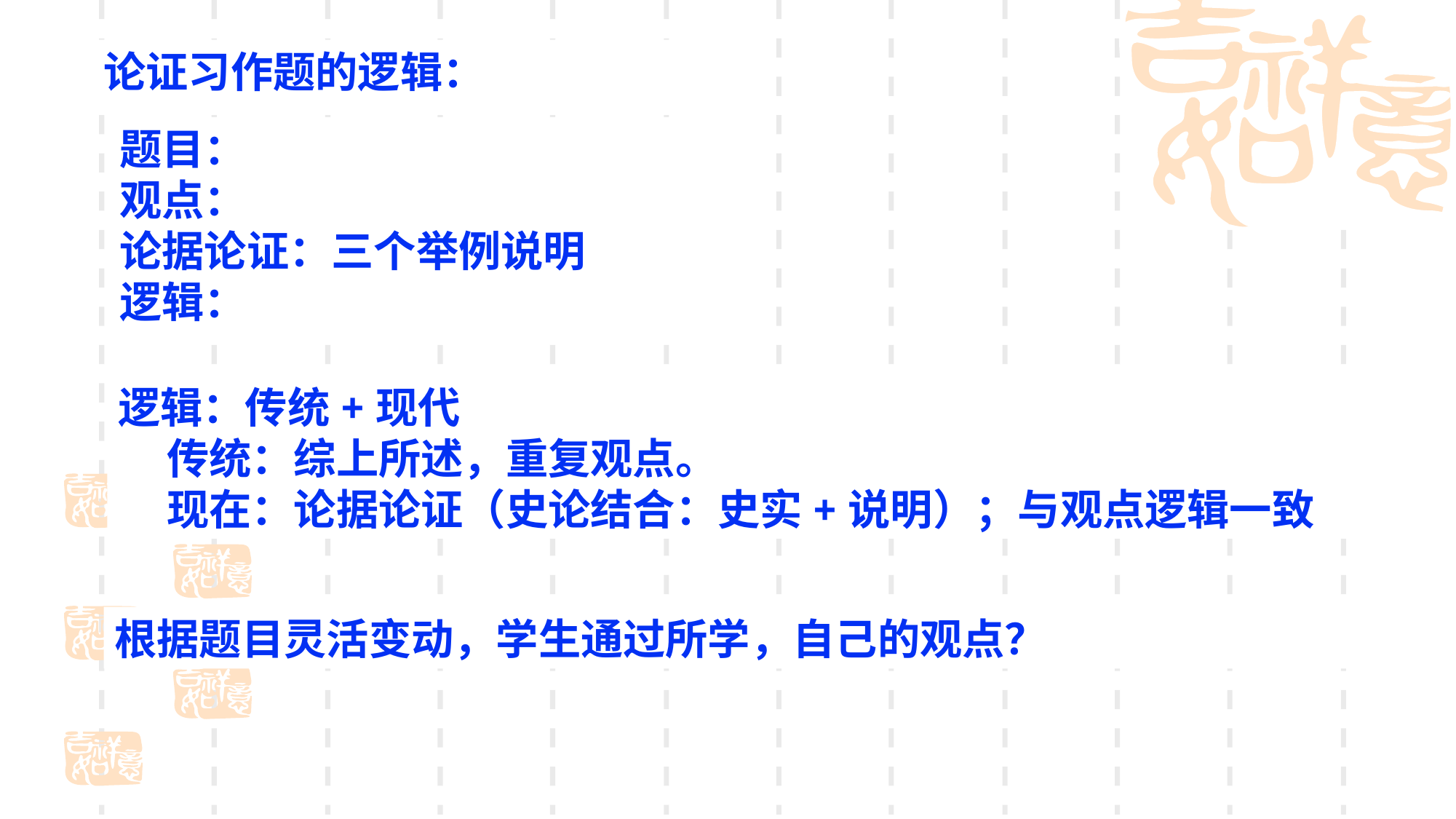

论证习作题的逻辑：
题目：
观点：
论据论证：三个举例说明
逻辑：
逻辑：传统+现代
    传统：综上所述，重复观点。
    现在：论据论证（史论结合：史实+说明）；与观点逻辑一致
根据题目灵活变动，学生通过所学，自己的观点？